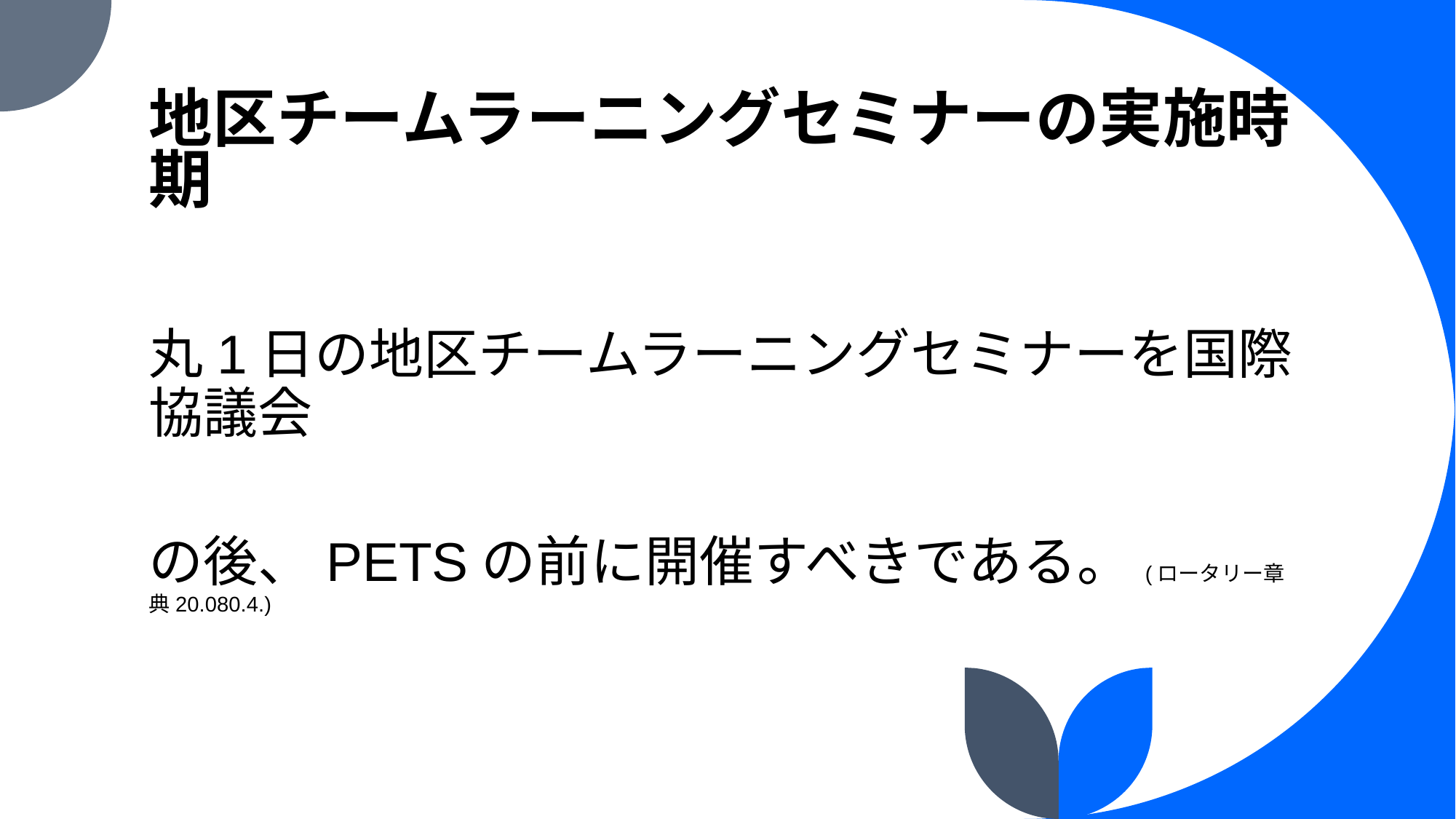

# 地区チームラーニングセミナーの実施時期

丸1日の地区チームラーニングセミナーを国際協議会

の後、PETSの前に開催すべきである。(ロータリー章典20.080.4.)